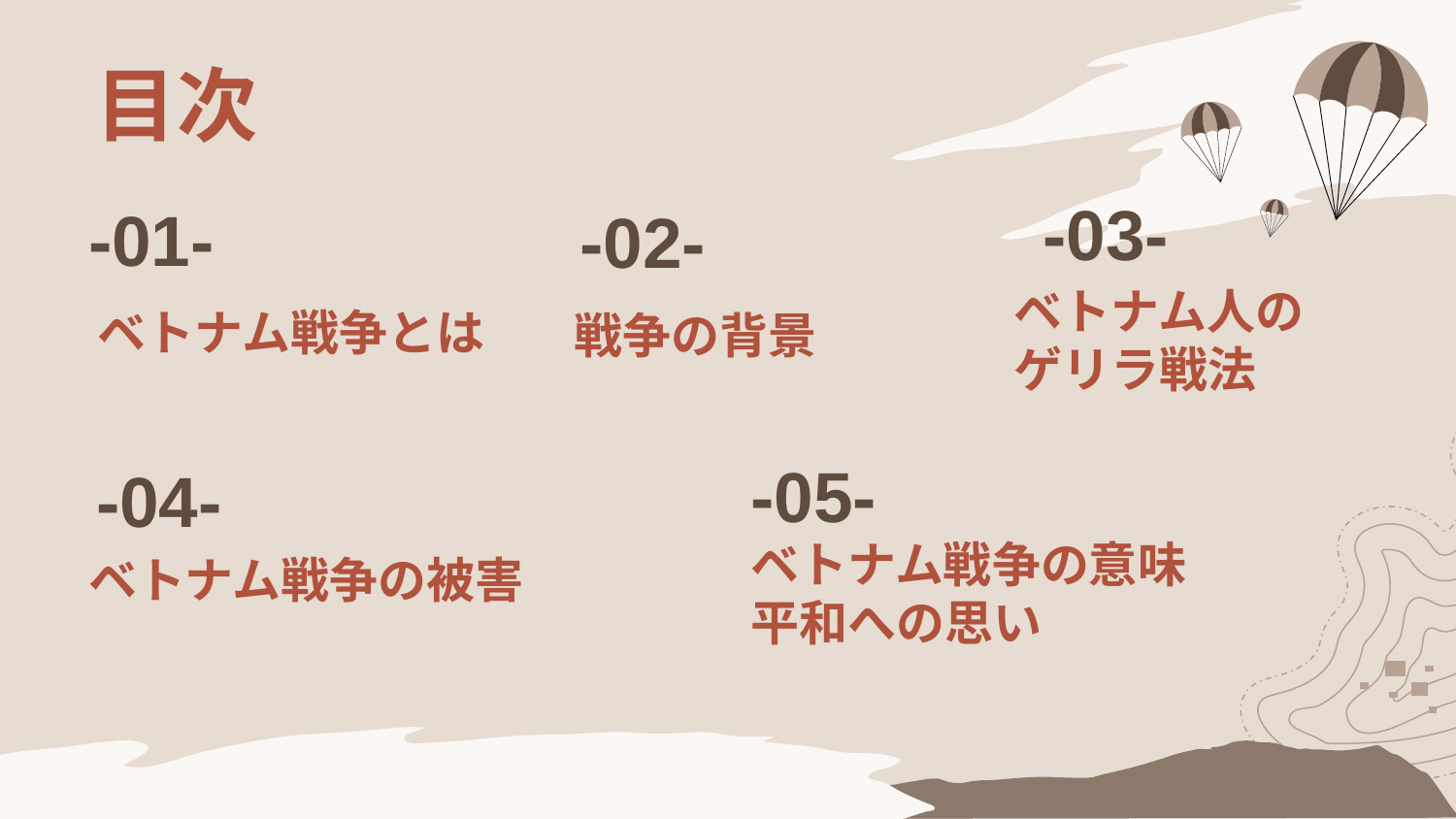

目次

-03-
# -01-

-02-
ベトナム人の
ゲリラ戦法
ベトナム戦争とは
戦争の背景
-05-
-04-
ベトナム戦争の被害
ベトナム戦争の意味
平和への思い